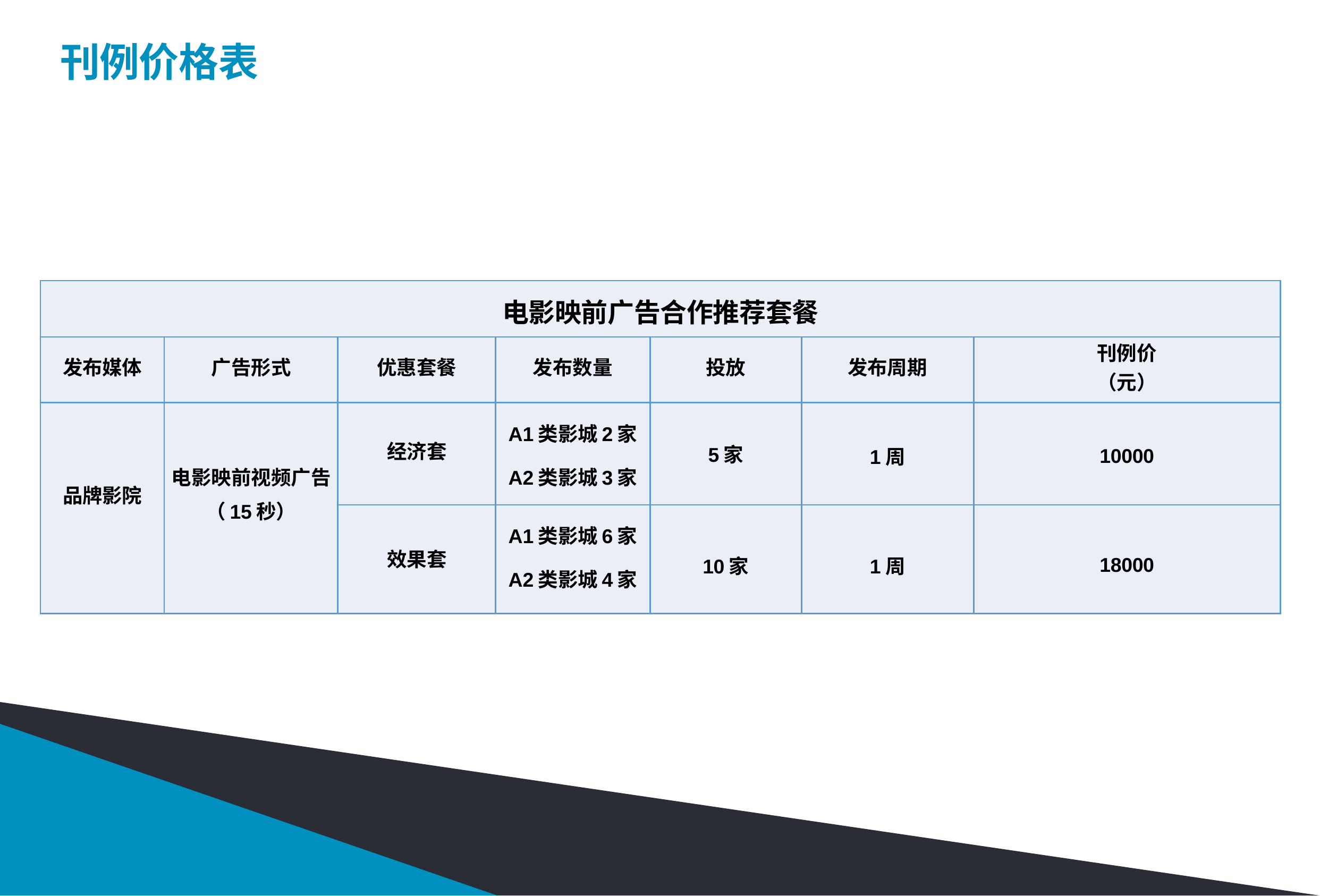

# 刊例价格表
| 电影映前广告合作推荐套餐 |  |  |  |  |  |  |
| --- | --- | --- | --- | --- | --- | --- |
| 发布媒体 | 广告形式 | 优惠套餐 | 发布数量 | 投放 | 发布周期 | 刊例价 （元） |
| 品牌影院 | 电影映前视频广告 （15秒） | 经济套 | A1类影城2家 A2类影城3家 | 5家 | 1周 | 10000 |
|  |  | 效果套 | A1类影城6家 A2类影城4家 | 10家 | 1周 | 18000 |